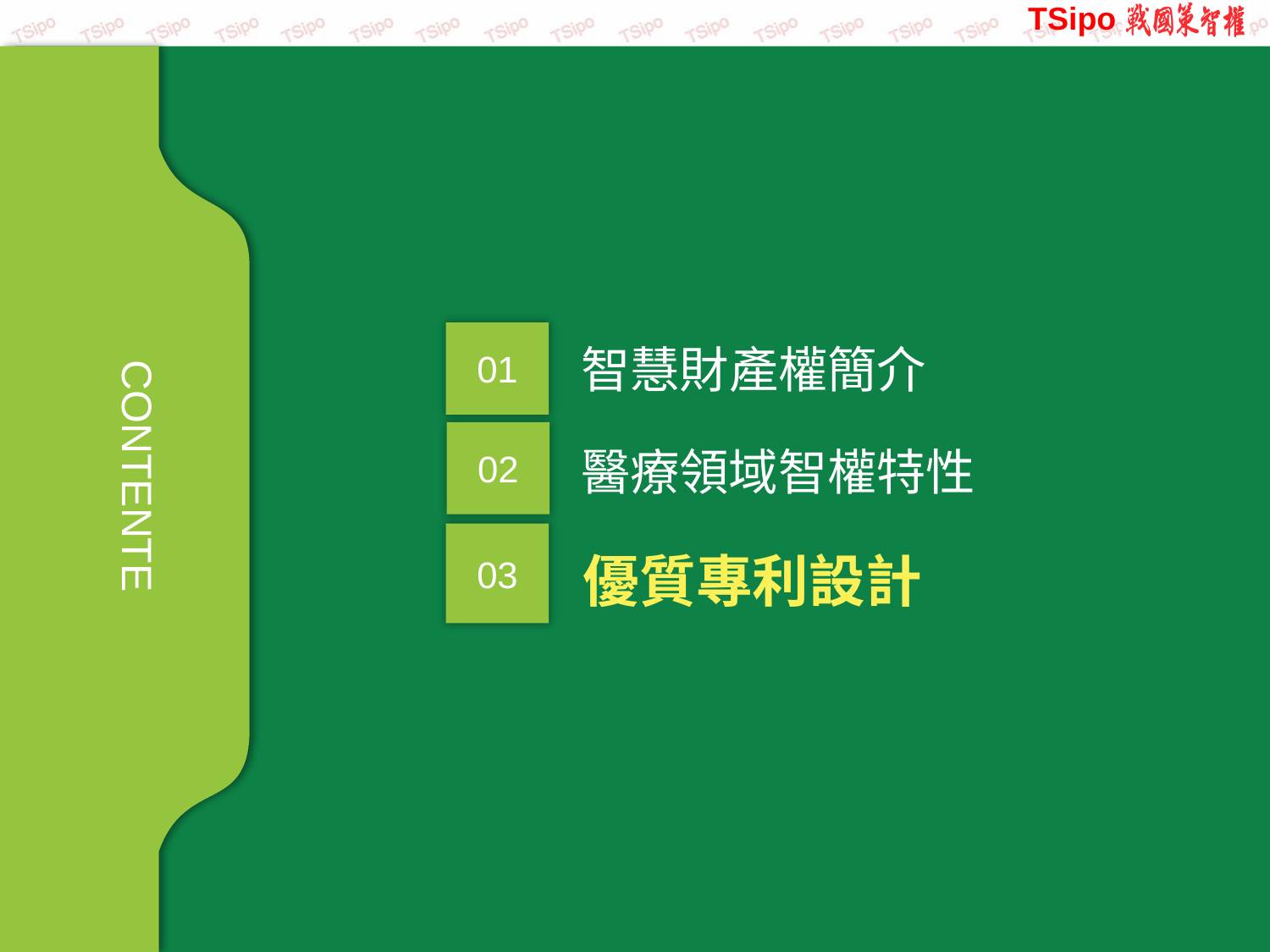

01
智慧財產權簡介

02
醫療領域智權特性
CONTENTE
03
優質專利設計